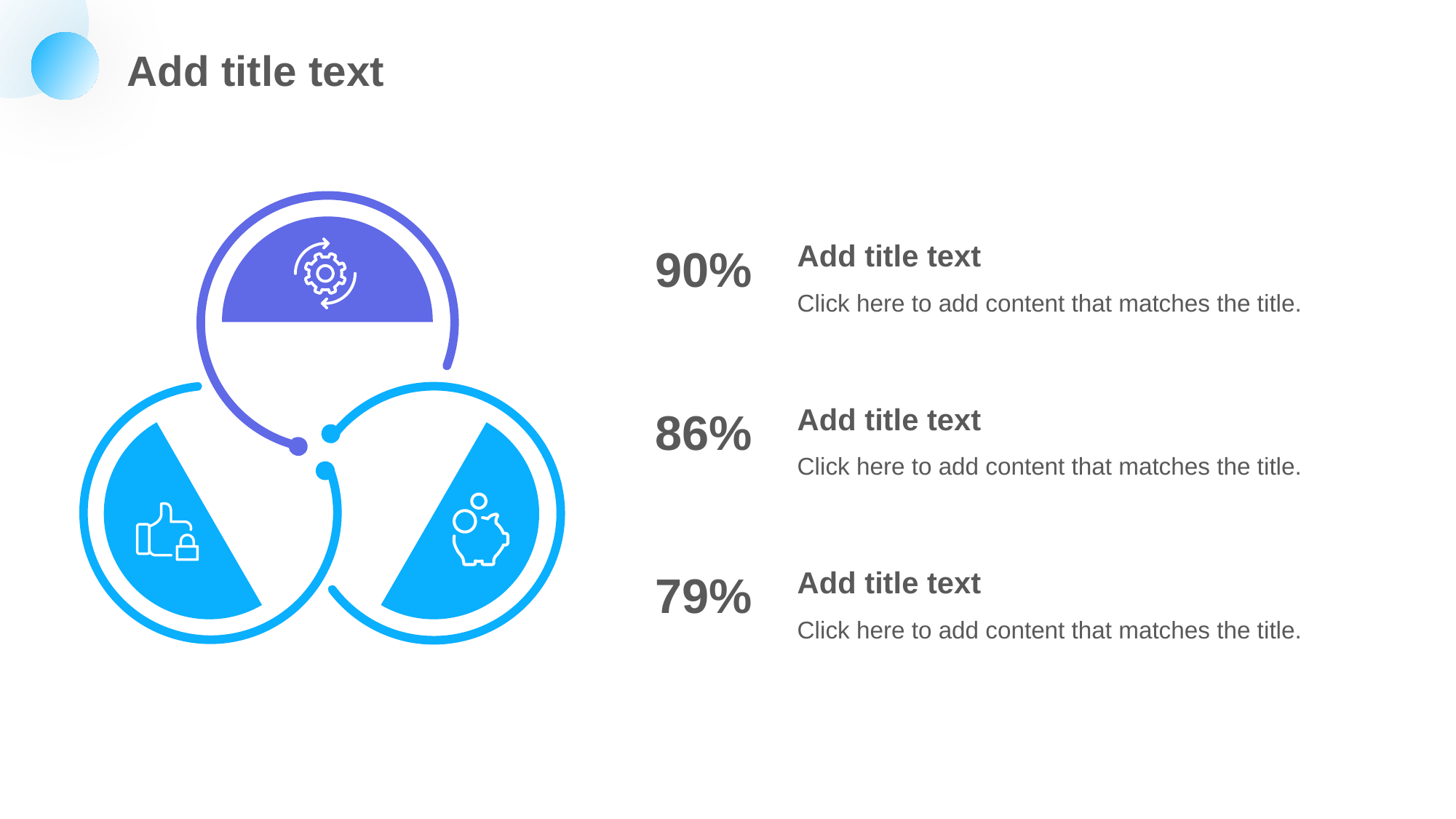

Add title text

Add title text
Click here to add content that matches the title.
90%
Add title text
Click here to add content that matches the title.
86%
Add title text
Click here to add content that matches the title.
79%
PPT下载 http://www.1ppt.com/xiazai/